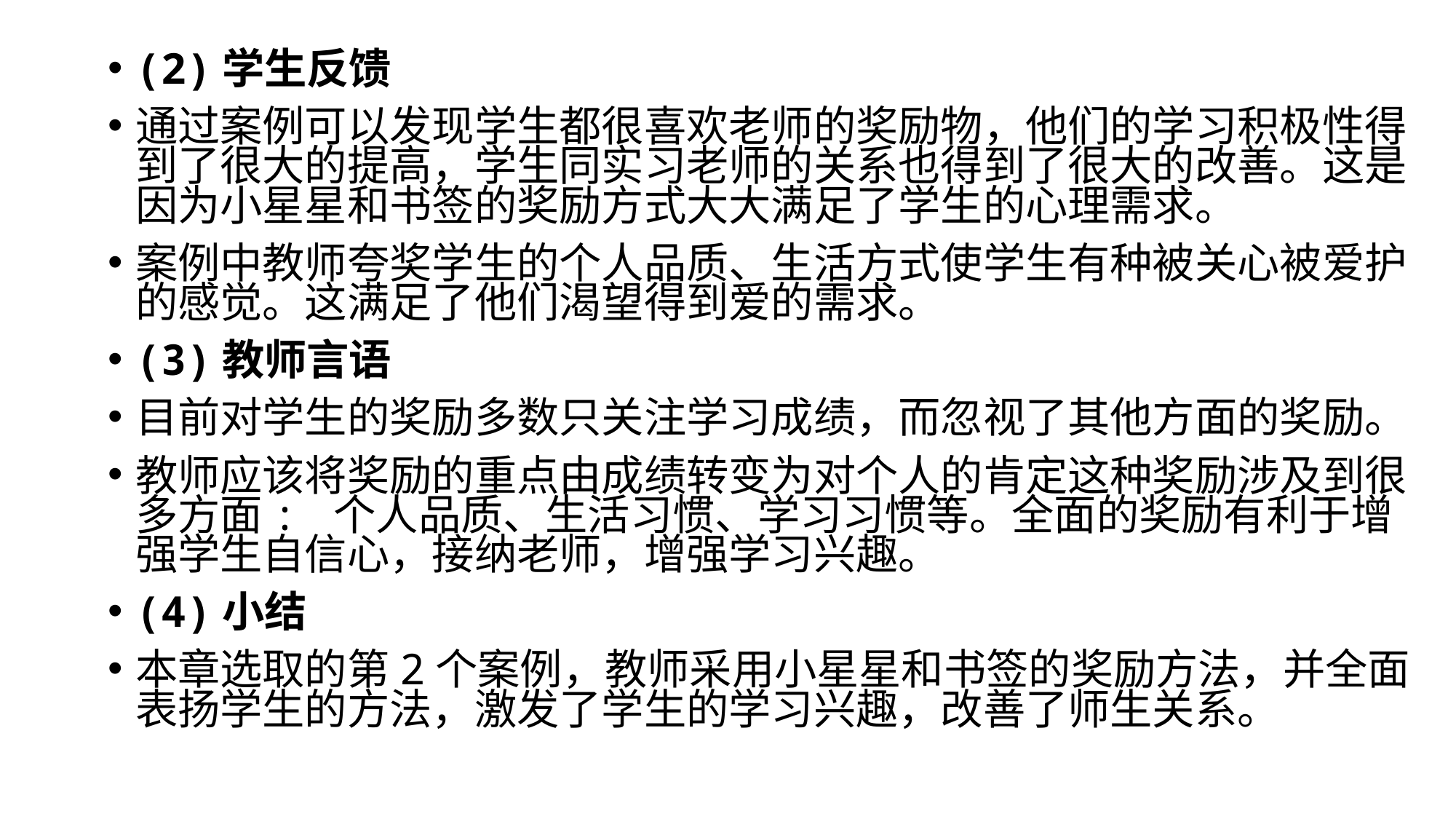

(2)学生反馈
通过案例可以发现学生都很喜欢老师的奖励物，他们的学习积极性得到了很大的提高，学生同实习老师的关系也得到了很大的改善。这是因为小星星和书签的奖励方式大大满足了学生的心理需求。
案例中教师夸奖学生的个人品质、生活方式使学生有种被关心被爱护的感觉。这满足了他们渴望得到爱的需求。
(3)教师言语
目前对学生的奖励多数只关注学习成绩，而忽视了其他方面的奖励。
教师应该将奖励的重点由成绩转变为对个人的肯定这种奖励涉及到很多方面: 个人品质、生活习惯、学习习惯等。全面的奖励有利于增强学生自信心，接纳老师，增强学习兴趣。
(4)小结
本章选取的第2个案例，教师采用小星星和书签的奖励方法，并全面表扬学生的方法，激发了学生的学习兴趣，改善了师生关系。